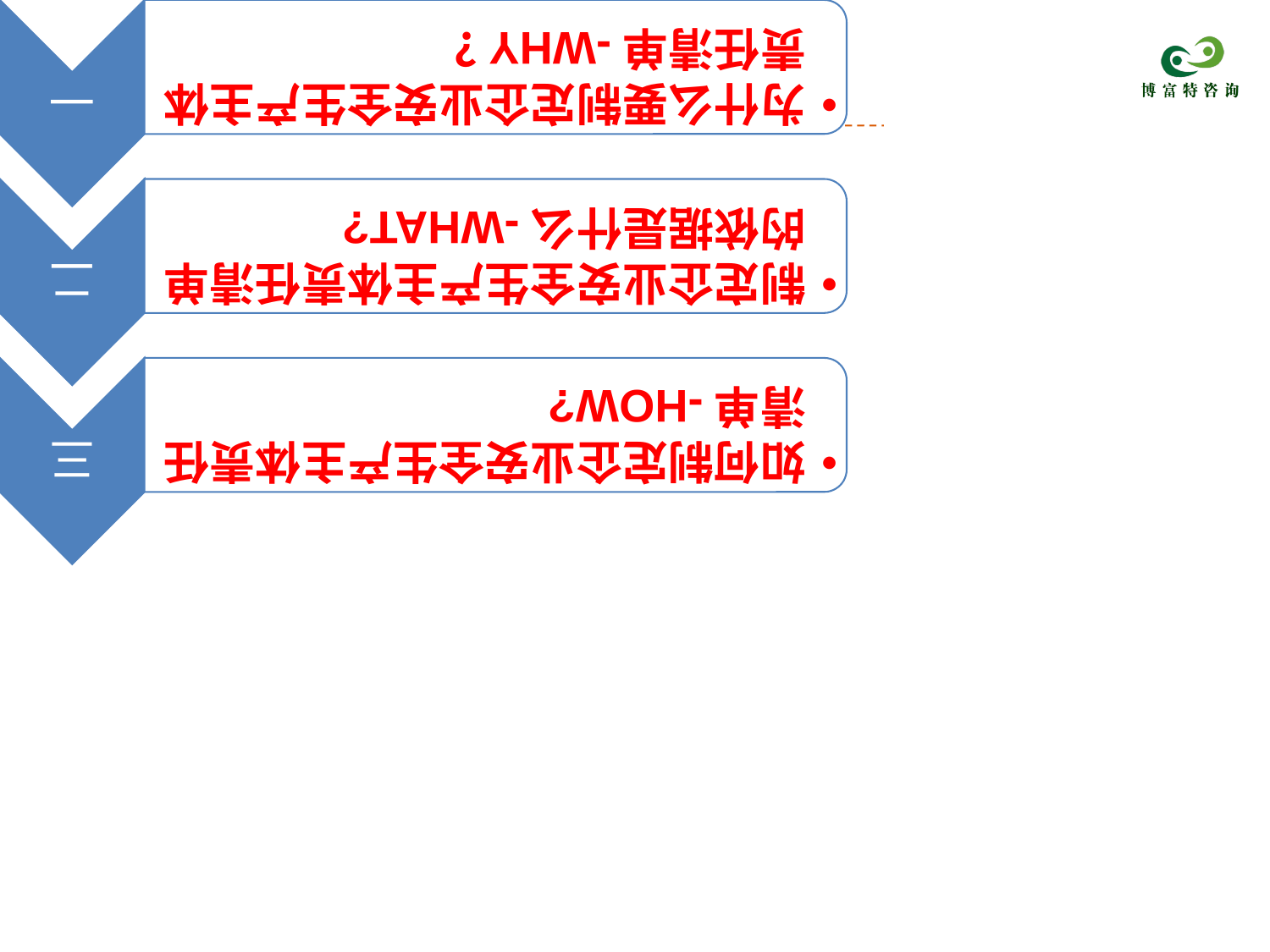

目 录
一
为什么要制定企业安全生产主体责任清单-WHY？
二
制定企业安全生产主体责任清单的依据是什么-WHAT?
三
如何制定企业安全生产主体责任清单-HOW?